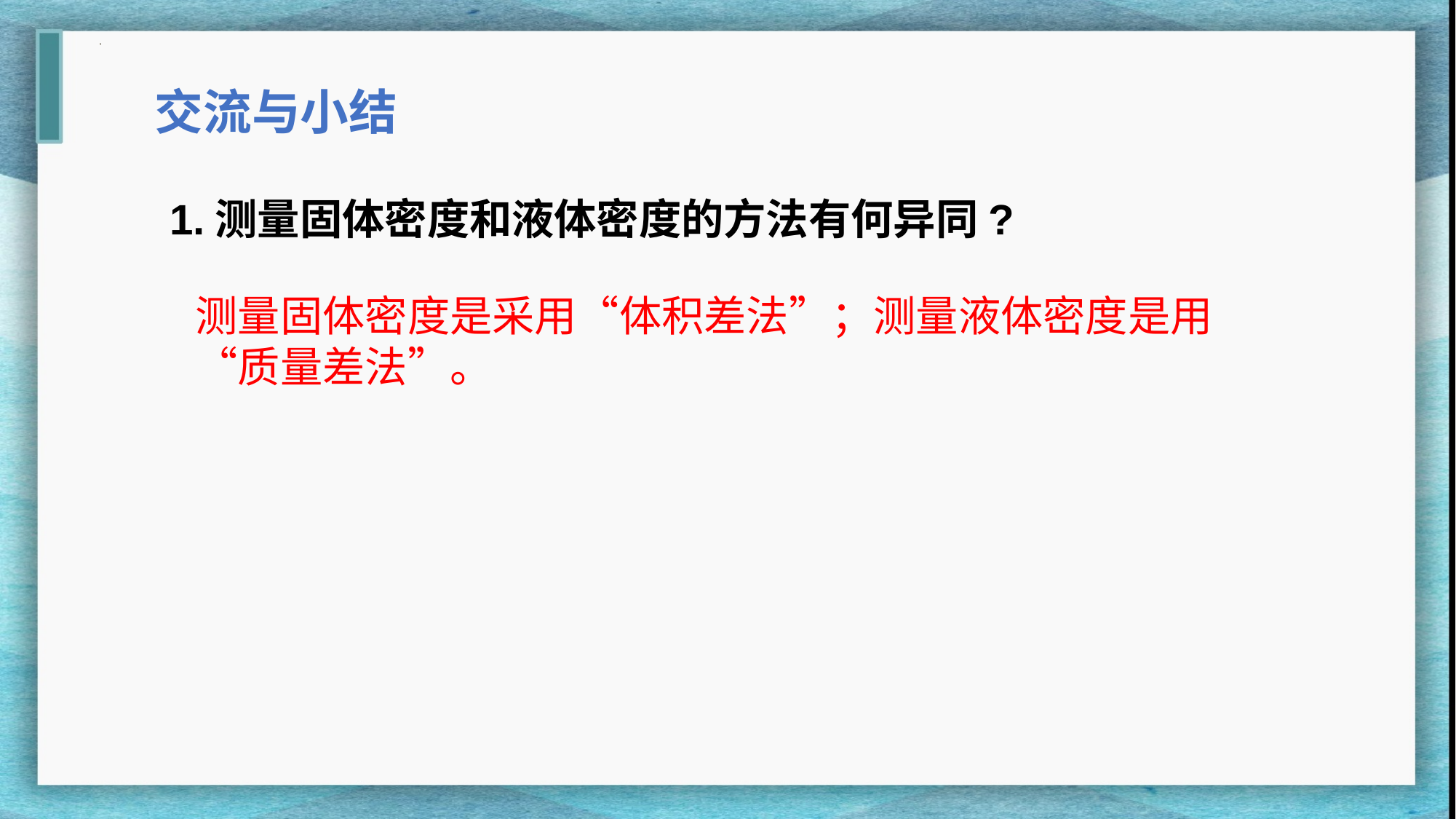

交流与小结
1.测量固体密度和液体密度的方法有何异同?

测量固体密度是采用“体积差法”；测量液体密度是用“质量差法”。